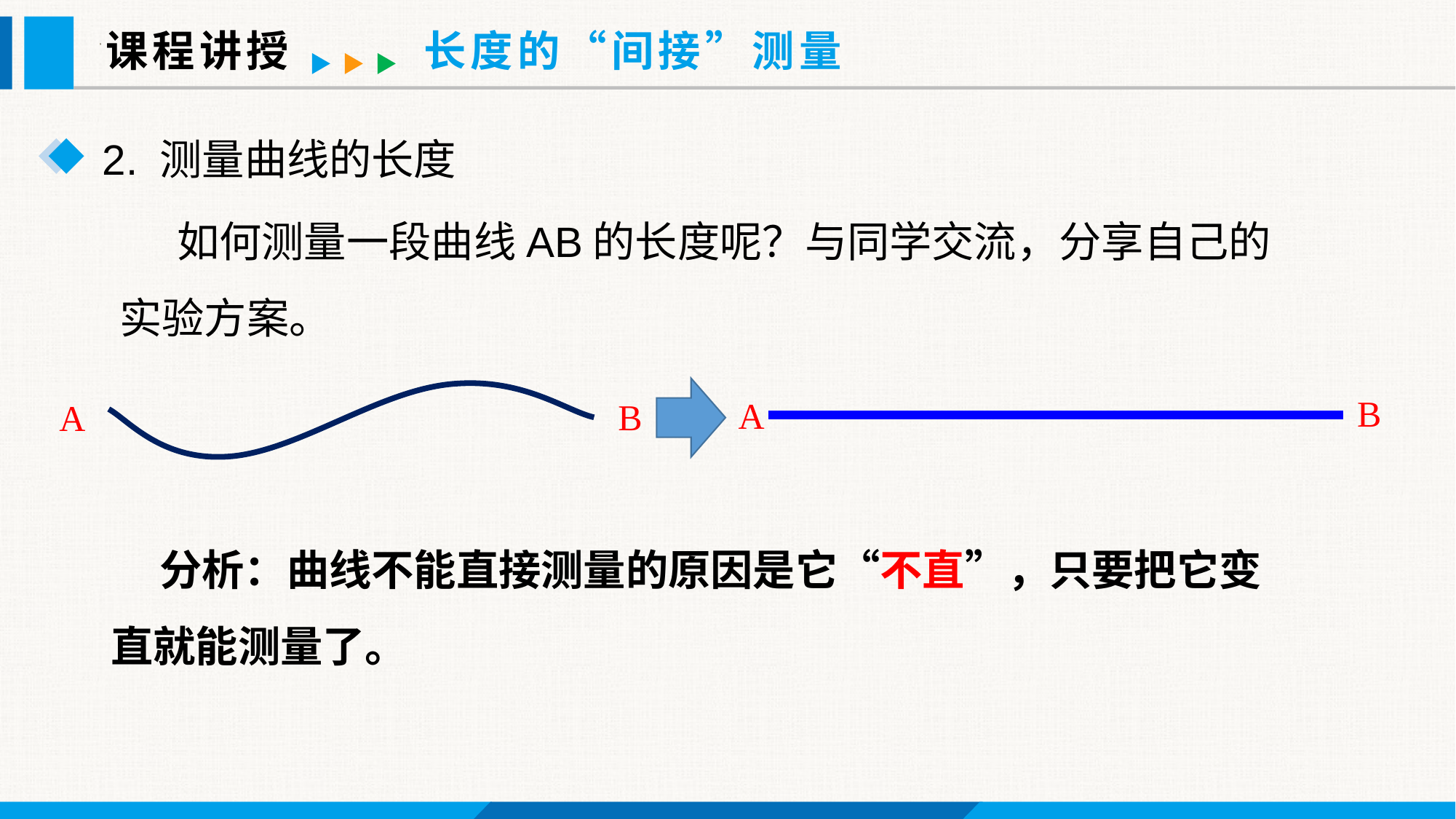

课程讲授
长度的“间接”测量

2. 测量曲线的长度

     如何测量一段曲线AB的长度呢？与同学交流，分享自己的实验方案。

B
A
B
A
    分析：曲线不能直接测量的原因是它“不直”，只要把它变直就能测量了。